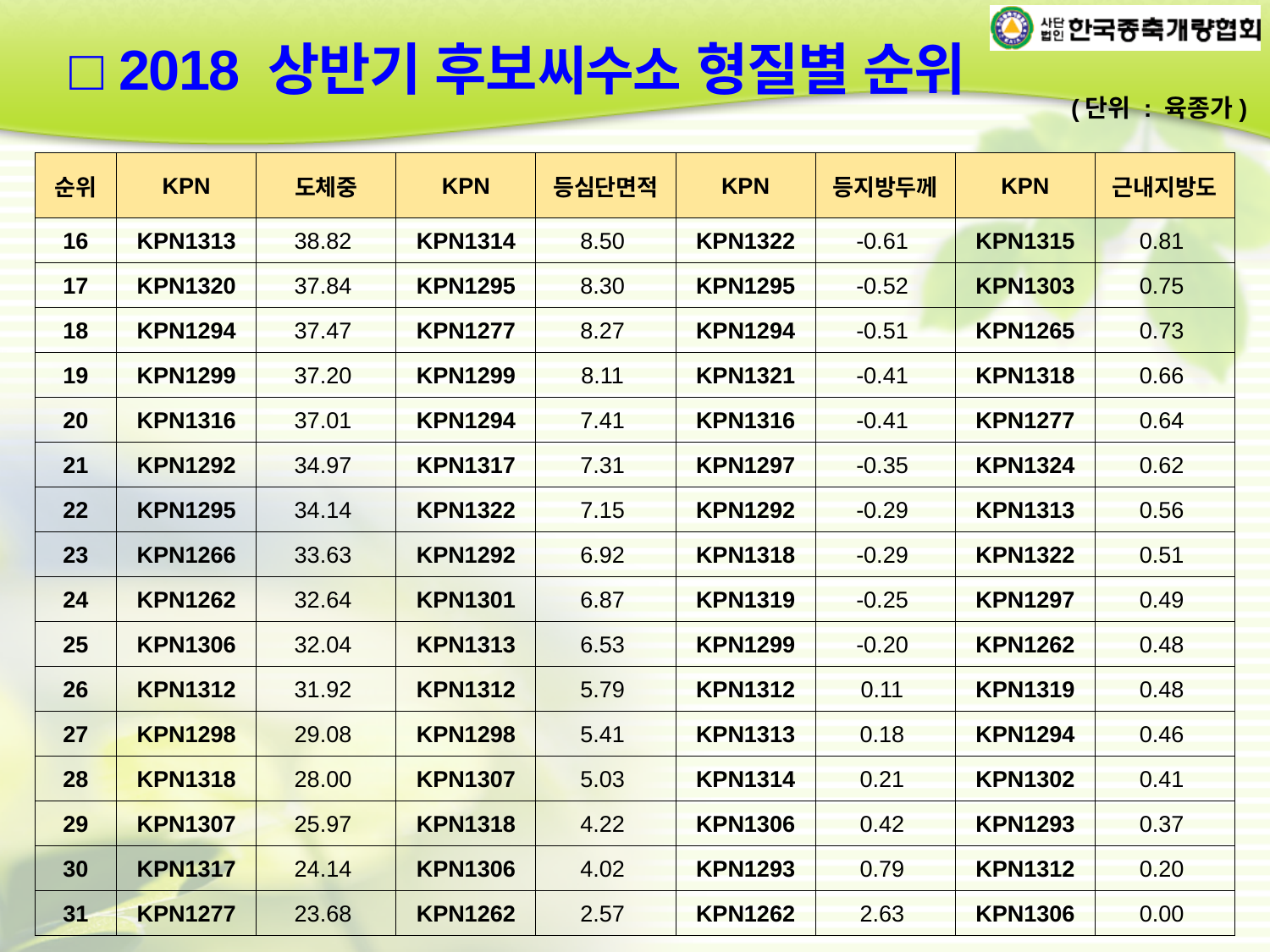

□ 2018 상반기 후보씨수소 형질별 순위
(단위 : 육종가)
| 순위 | KPN | 도체중 | KPN | 등심단면적 | KPN | 등지방두께 | KPN | 근내지방도 |
| --- | --- | --- | --- | --- | --- | --- | --- | --- |
| 16 | KPN1313 | 38.82 | KPN1314 | 8.50 | KPN1322 | -0.61 | KPN1315 | 0.81 |
| 17 | KPN1320 | 37.84 | KPN1295 | 8.30 | KPN1295 | -0.52 | KPN1303 | 0.75 |
| 18 | KPN1294 | 37.47 | KPN1277 | 8.27 | KPN1294 | -0.51 | KPN1265 | 0.73 |
| 19 | KPN1299 | 37.20 | KPN1299 | 8.11 | KPN1321 | -0.41 | KPN1318 | 0.66 |
| 20 | KPN1316 | 37.01 | KPN1294 | 7.41 | KPN1316 | -0.41 | KPN1277 | 0.64 |
| 21 | KPN1292 | 34.97 | KPN1317 | 7.31 | KPN1297 | -0.35 | KPN1324 | 0.62 |
| 22 | KPN1295 | 34.14 | KPN1322 | 7.15 | KPN1292 | -0.29 | KPN1313 | 0.56 |
| 23 | KPN1266 | 33.63 | KPN1292 | 6.92 | KPN1318 | -0.29 | KPN1322 | 0.51 |
| 24 | KPN1262 | 32.64 | KPN1301 | 6.87 | KPN1319 | -0.25 | KPN1297 | 0.49 |
| 25 | KPN1306 | 32.04 | KPN1313 | 6.53 | KPN1299 | -0.20 | KPN1262 | 0.48 |
| 26 | KPN1312 | 31.92 | KPN1312 | 5.79 | KPN1312 | 0.11 | KPN1319 | 0.48 |
| 27 | KPN1298 | 29.08 | KPN1298 | 5.41 | KPN1313 | 0.18 | KPN1294 | 0.46 |
| 28 | KPN1318 | 28.00 | KPN1307 | 5.03 | KPN1314 | 0.21 | KPN1302 | 0.41 |
| 29 | KPN1307 | 25.97 | KPN1318 | 4.22 | KPN1306 | 0.42 | KPN1293 | 0.37 |
| 30 | KPN1317 | 24.14 | KPN1306 | 4.02 | KPN1293 | 0.79 | KPN1312 | 0.20 |
| 31 | KPN1277 | 23.68 | KPN1262 | 2.57 | KPN1262 | 2.63 | KPN1306 | 0.00 |